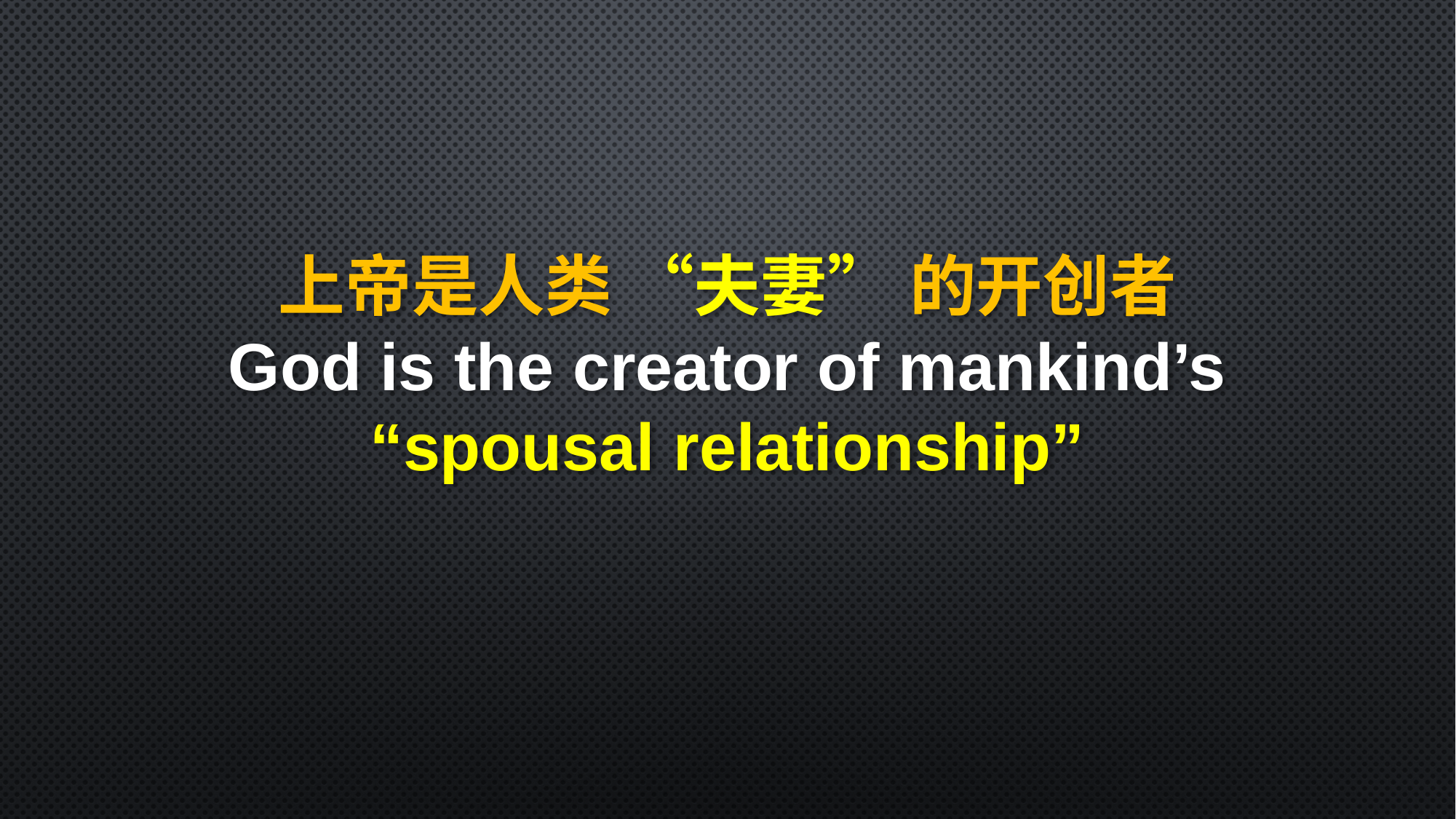

上帝是人类 “夫妻” 的开创者
God is the creator of mankind’s “spousal relationship”